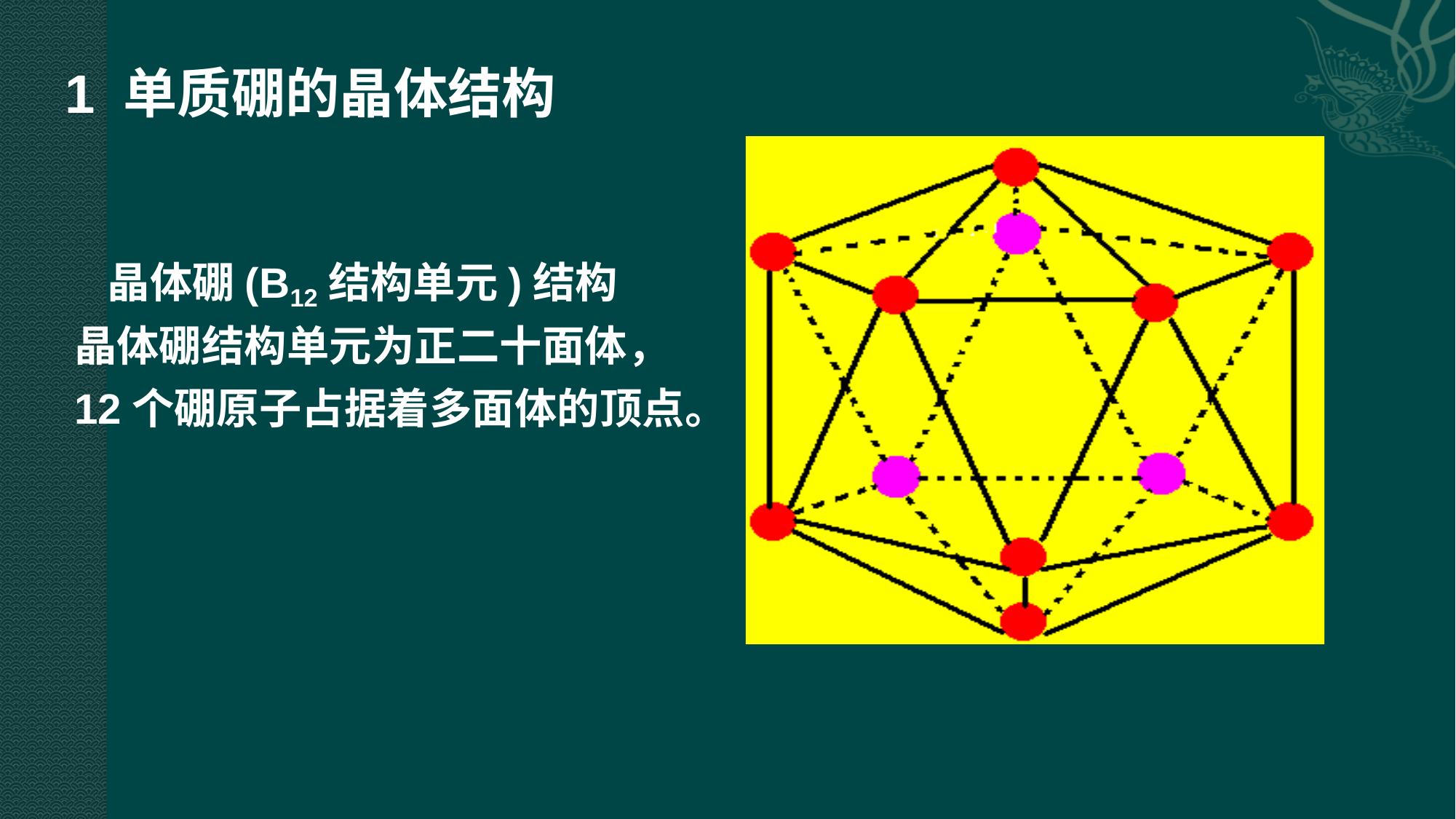

# 1 单质硼的晶体结构

晶体硼(B12结构单元)结构
晶体硼结构单元为正二十面体，
12个硼原子占据着多面体的顶点。